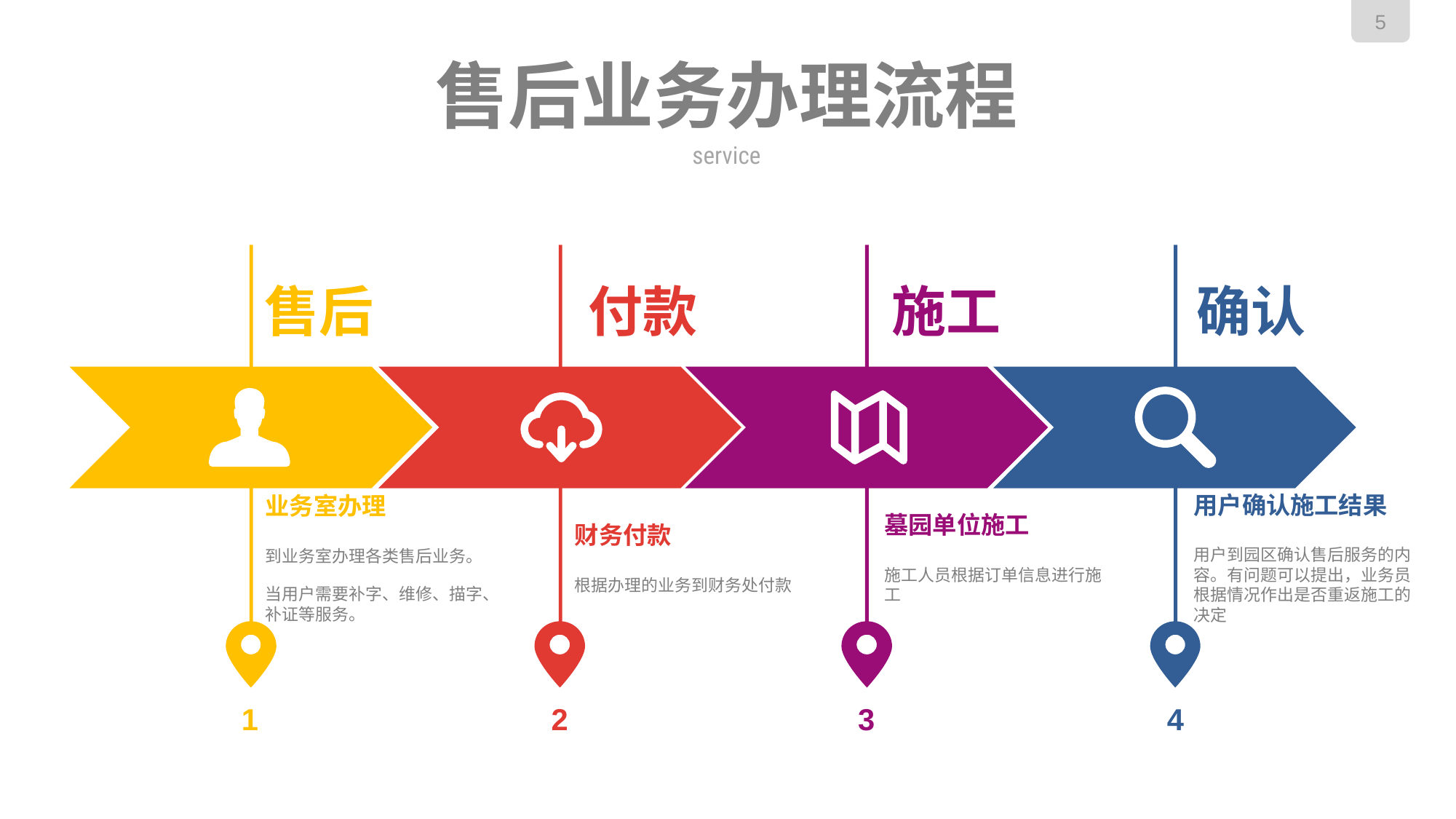

# 售后业务办理流程
service

售后
付款
施工
确认

用户确认施工结果
用户到园区确认售后服务的内容。有问题可以提出，业务员根据情况作出是否重返施工的决定
业务室办理
到业务室办理各类售后业务。
当用户需要补字、维修、描字、补证等服务。
墓园单位施工
施工人员根据订单信息进行施工
财务付款
根据办理的业务到财务处付款

1
2
3
4